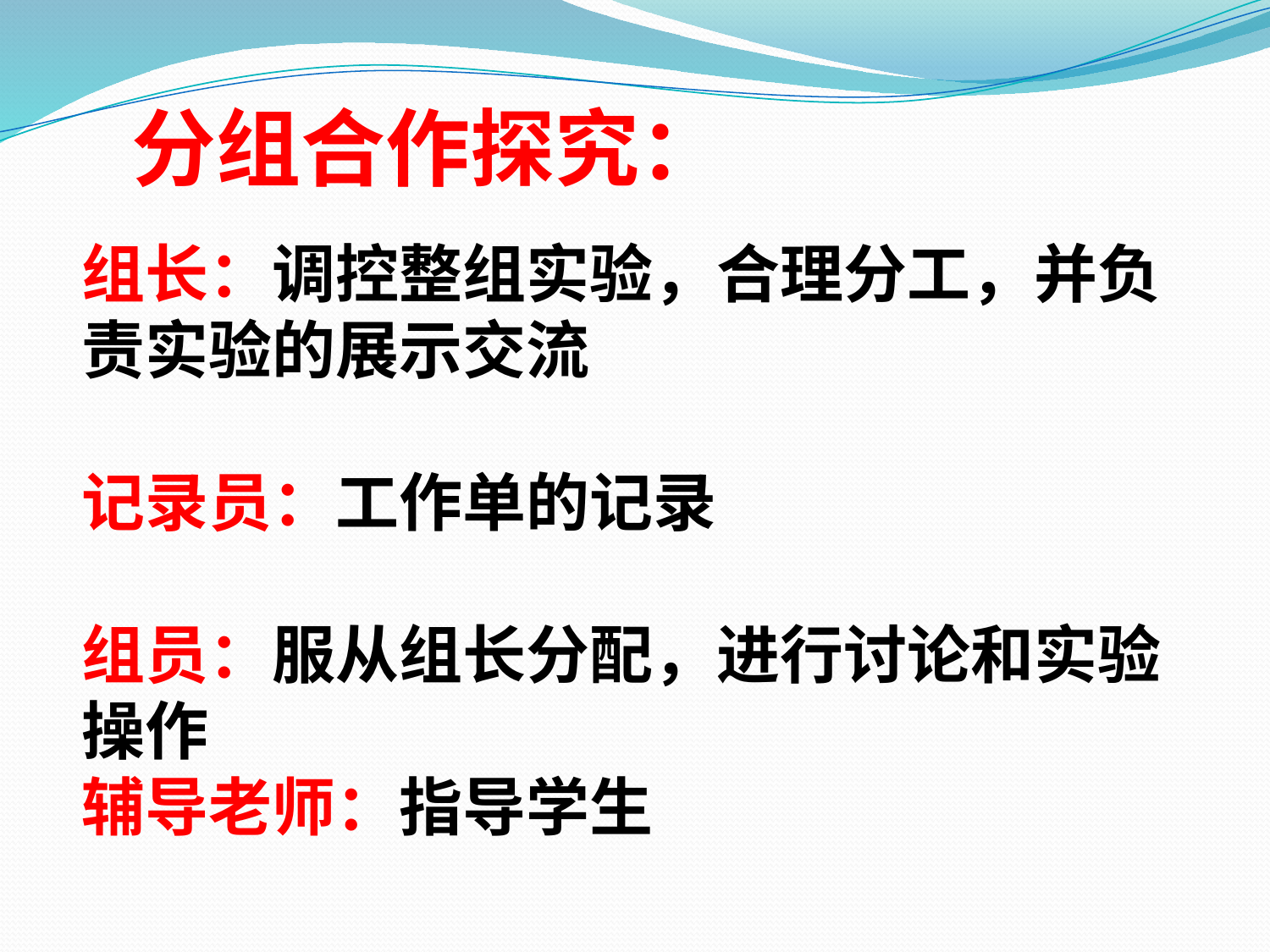

分组合作探究：
组长：调控整组实验，合理分工，并负责实验的展示交流

记录员：工作单的记录

组员：服从组长分配，进行讨论和实验操作
辅导老师：指导学生